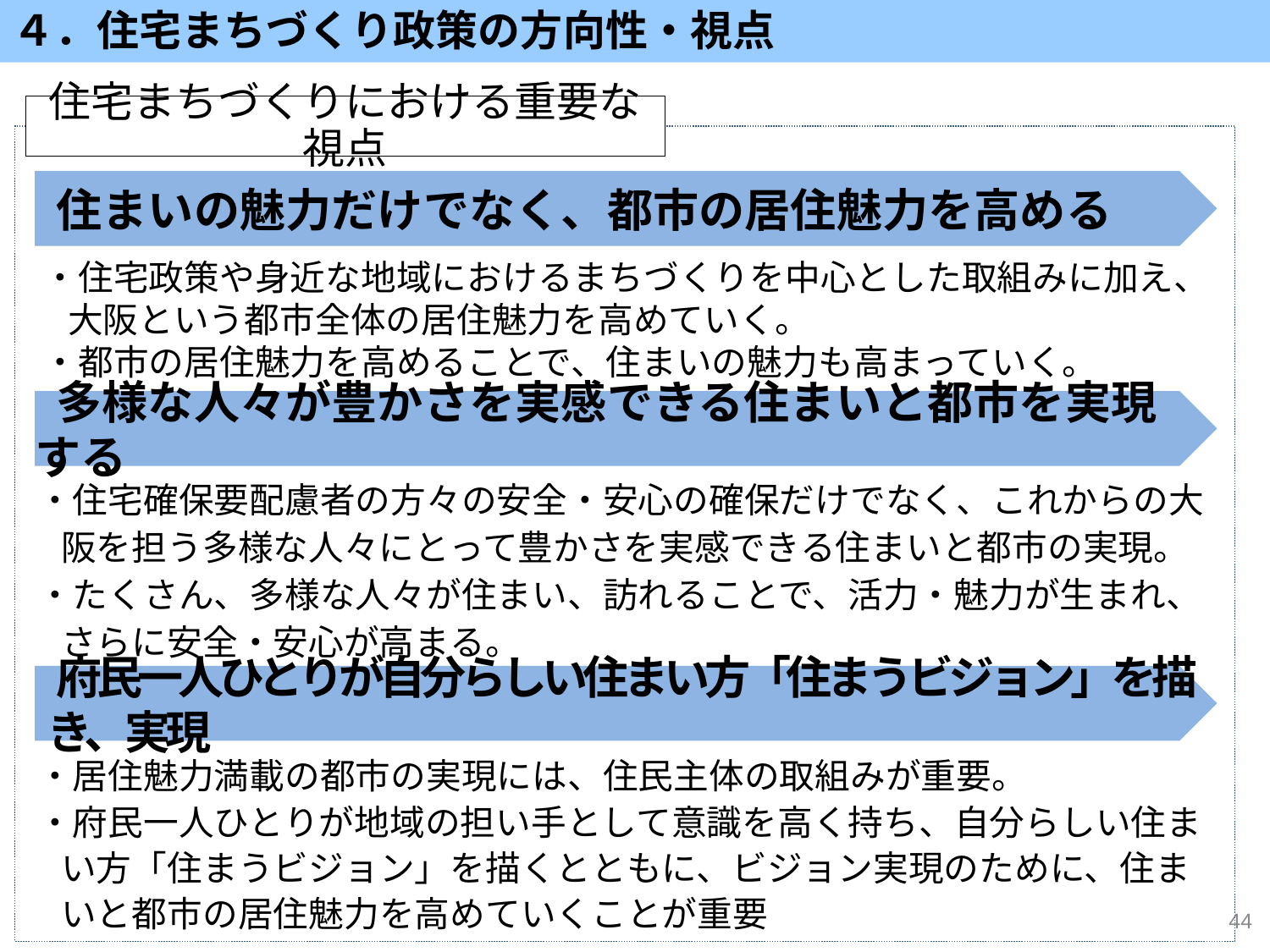

４．住宅まちづくり政策の方向性・視点
住宅まちづくりにおける重要な視点

 住まいの魅力だけでなく、都市の居住魅力を高める
・住宅政策や身近な地域におけるまちづくりを中心とした取組みに加え、大阪という都市全体の居住魅力を高めていく。
・都市の居住魅力を高めることで、住まいの魅力も高まっていく。
 多様な人々が豊かさを実感できる住まいと都市を実現する
・住宅確保要配慮者の方々の安全・安心の確保だけでなく、これからの大阪を担う多様な人々にとって豊かさを実感できる住まいと都市の実現。
・たくさん、多様な人々が住まい、訪れることで、活力・魅力が生まれ、さらに安全・安心が高まる。
 府民一人ひとりが自分らしい住まい方「住まうビジョン」を描き、実現
・居住魅力満載の都市の実現には、住民主体の取組みが重要。
・府民一人ひとりが地域の担い手として意識を高く持ち、自分らしい住まい方「住まうビジョン」を描くとともに、ビジョン実現のために、住まいと都市の居住魅力を高めていくことが重要
44